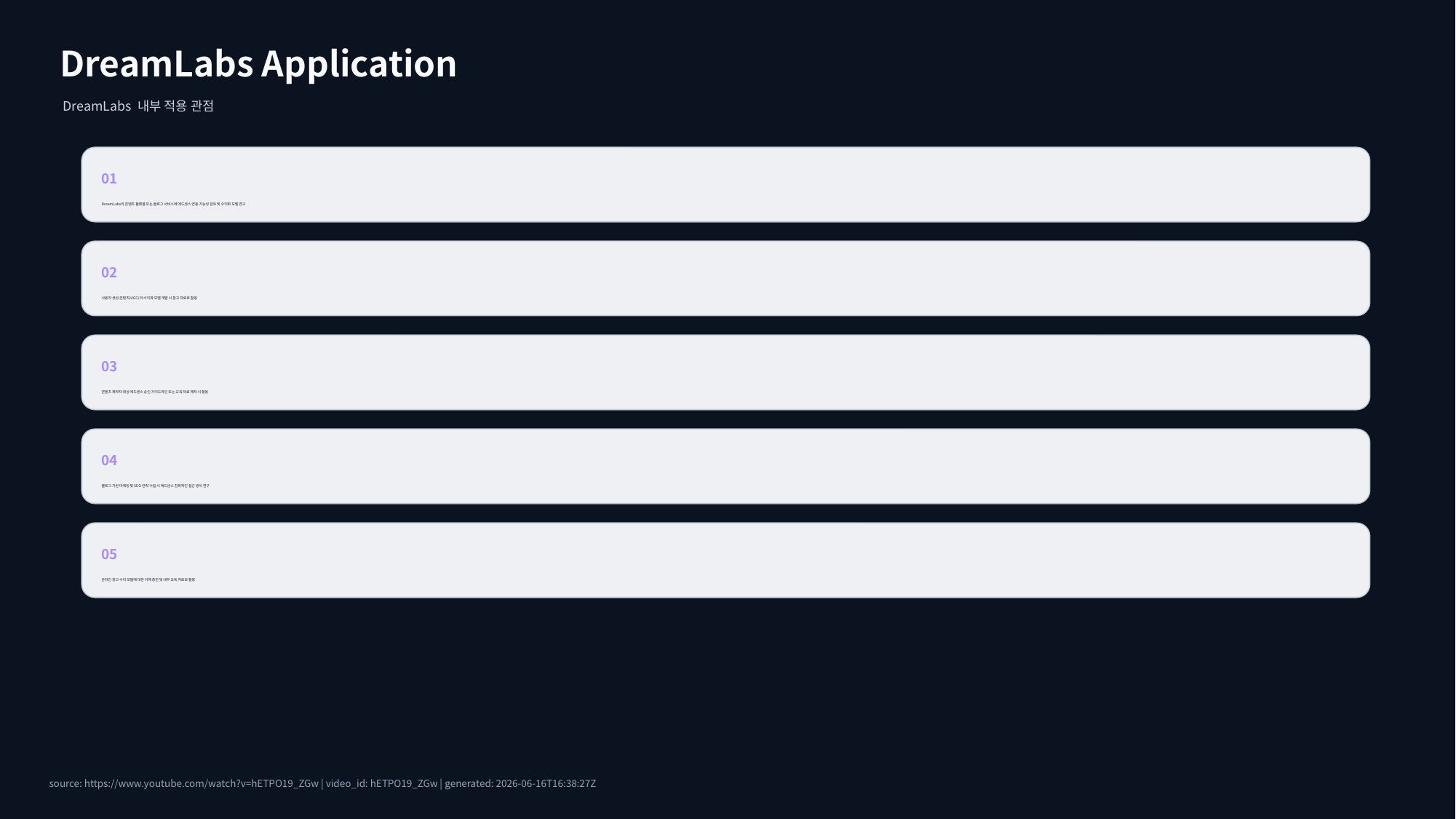

DreamLabs Application
DreamLabs 내부 적용 관점

01
DreamLabs의 콘텐츠 플랫폼 또는 블로그 서비스에 애드센스 연동 가능성 검토 및 수익화 모델 연구

02
사용자 생성 콘텐츠(UGC)의 수익화 모델 개발 시 참고 자료로 활용

03
콘텐츠 제작자 대상 애드센스 승인 가이드라인 또는 교육 자료 제작 시 활용

04
블로그 기반 마케팅 및 SEO 전략 수립 시 애드센스 친화적인 접근 방식 연구

05
온라인 광고 수익 모델에 대한 이해 증진 및 내부 교육 자료로 활용
source: https://www.youtube.com/watch?v=hETPO19_ZGw | video_id: hETPO19_ZGw | generated: 2026-06-16T16:38:27Z